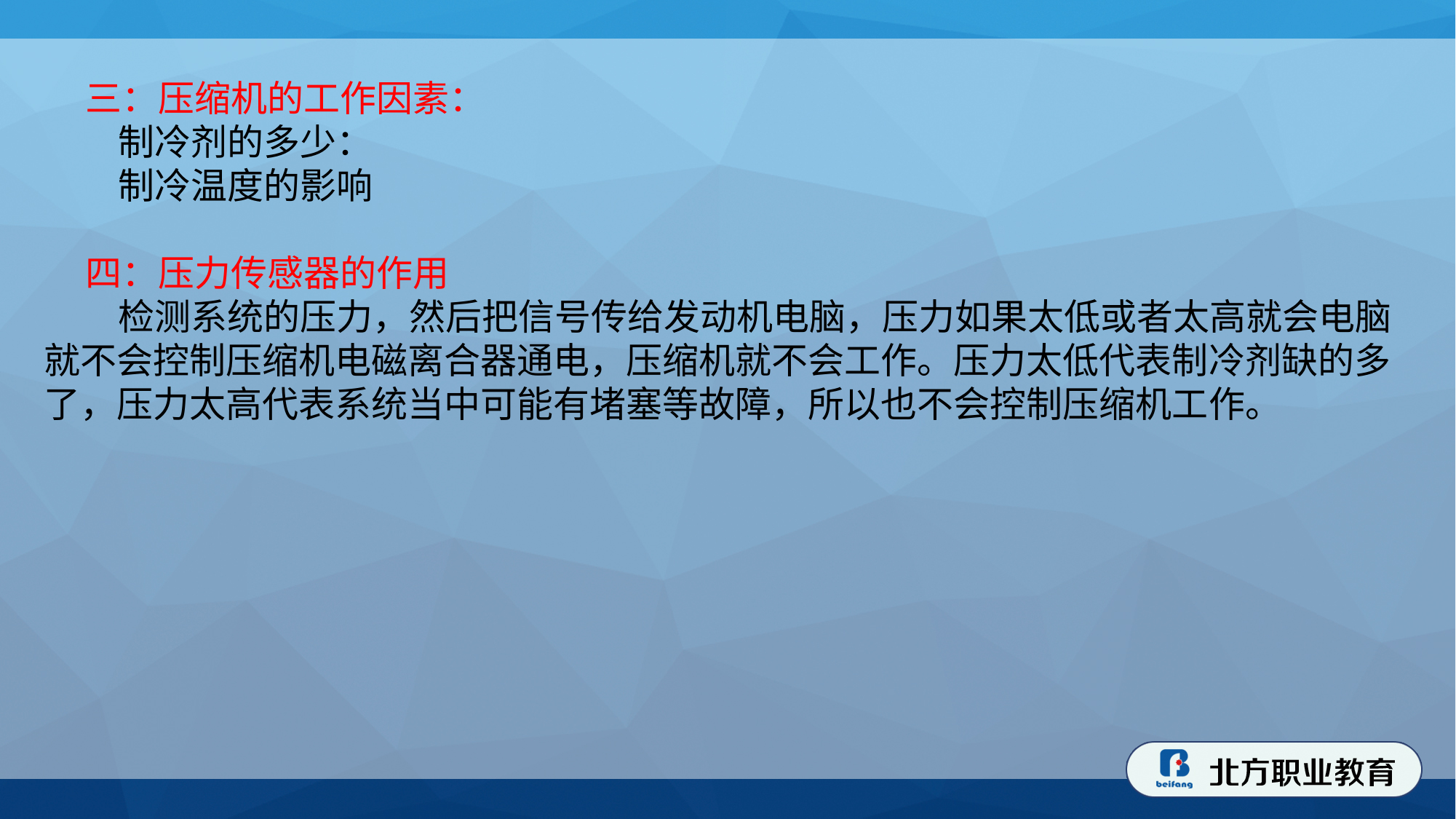

三：压缩机的工作因素：
        制冷剂的多少：
        制冷温度的影响

    四：压力传感器的作用
        检测系统的压力，然后把信号传给发动机电脑，压力如果太低或者太高就会电脑就不会控制压缩机电磁离合器通电，压缩机就不会工作。压力太低代表制冷剂缺的多了，压力太高代表系统当中可能有堵塞等故障，所以也不会控制压缩机工作。